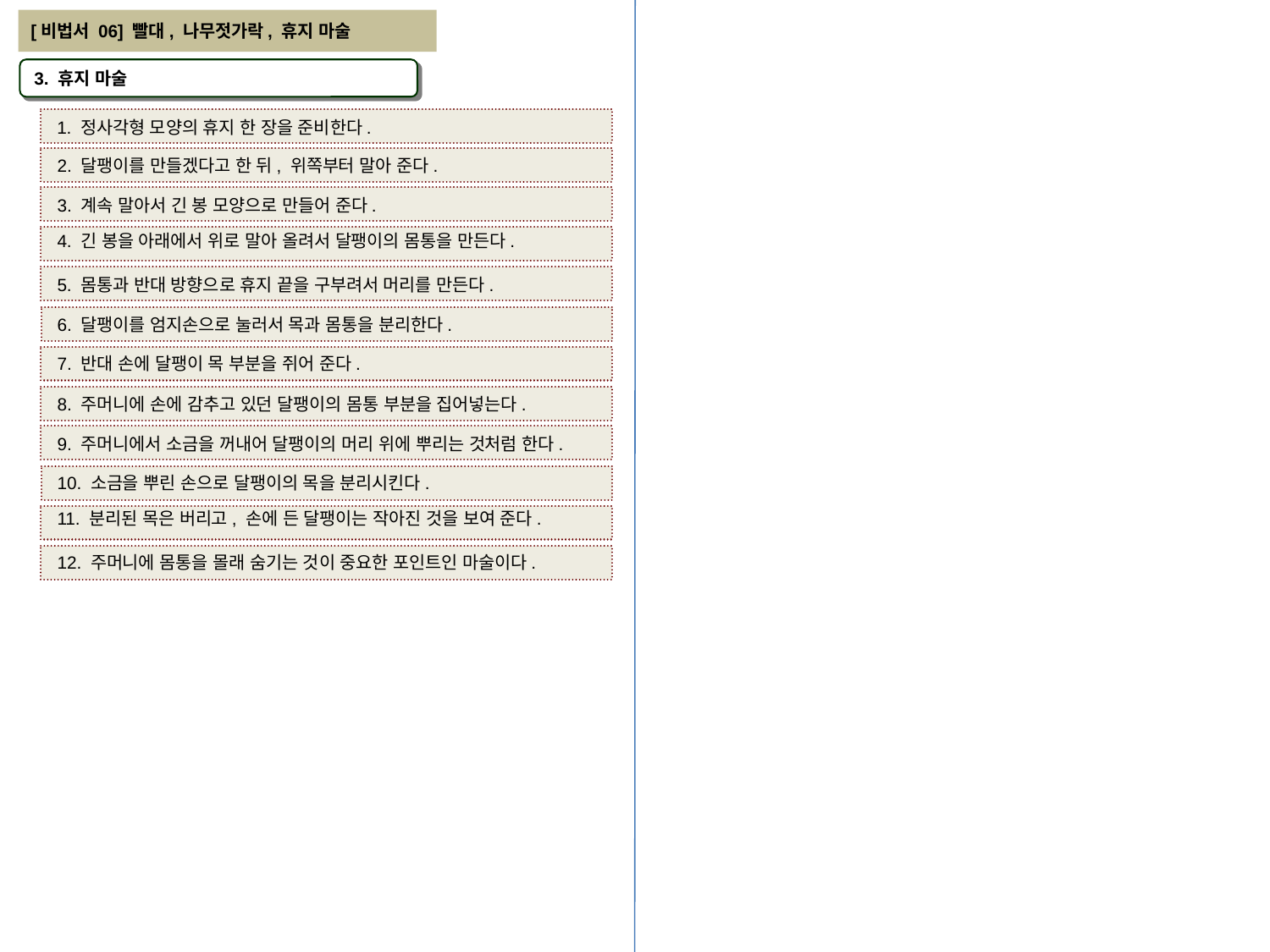

[비법서 06] 빨대, 나무젓가락, 휴지 마술
3. 휴지 마술

 1. 정사각형 모양의 휴지 한 장을 준비한다.

2. 달팽이를 만들겠다고 한 뒤, 위쪽부터 말아 준다.

3. 계속 말아서 긴 봉 모양으로 만들어 준다.
4. 긴 봉을 아래에서 위로 말아 올려서 달팽이의 몸통을 만든다.

5. 몸통과 반대 방향으로 휴지 끝을 구부려서 머리를 만든다.

6. 달팽이를 엄지손으로 눌러서 목과 몸통을 분리한다.
7. 반대 손에 달팽이 목 부분을 쥐어 준다.

8. 주머니에 손에 감추고 있던 달팽이의 몸통 부분을 집어넣는다.

9. 주머니에서 소금을 꺼내어 달팽이의 머리 위에 뿌리는 것처럼 한다.

10. 소금을 뿌린 손으로 달팽이의 목을 분리시킨다.
11. 분리된 목은 버리고, 손에 든 달팽이는 작아진 것을 보여 준다.

12. 주머니에 몸통을 몰래 숨기는 것이 중요한 포인트인 마술이다.